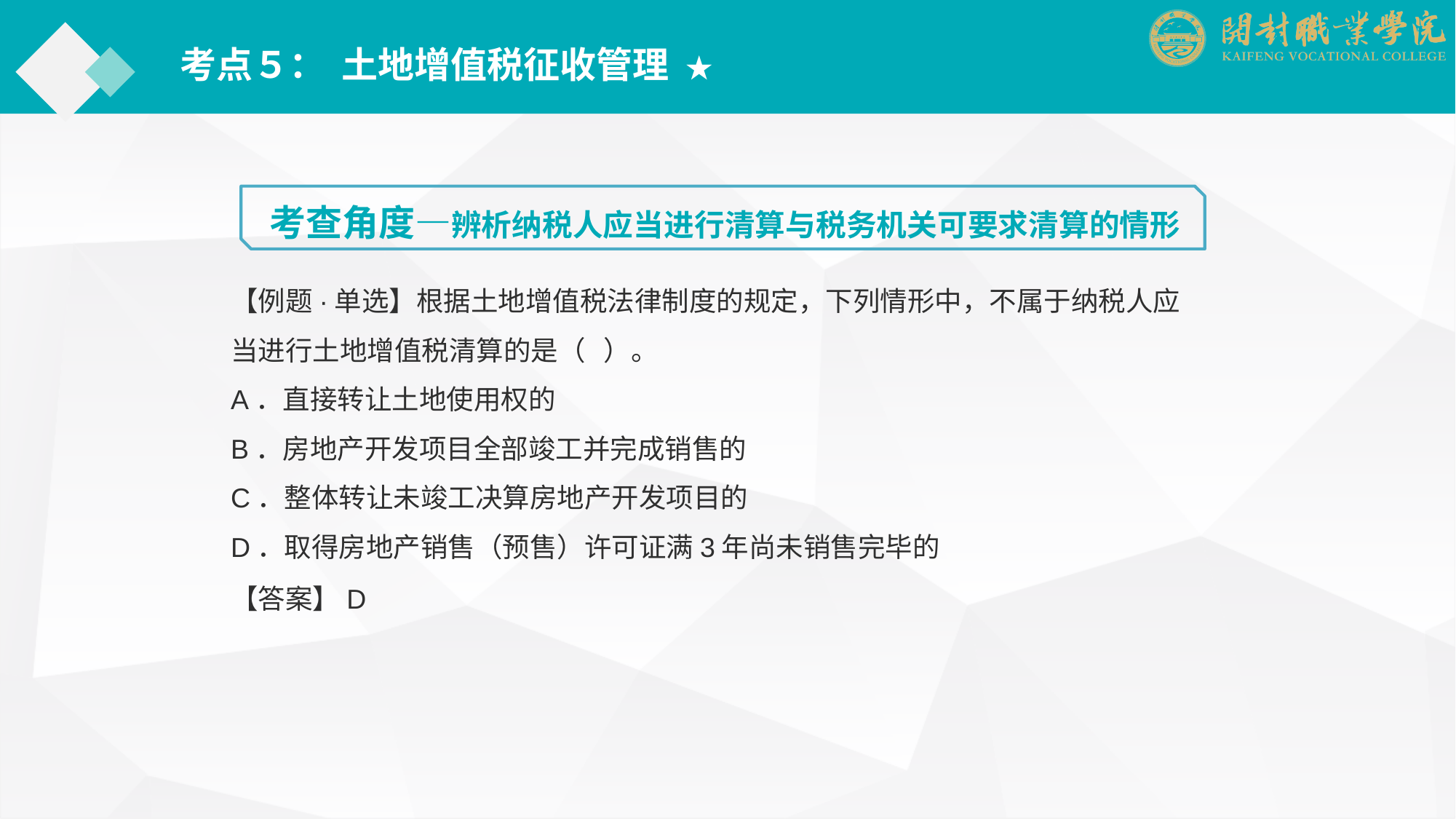

考点５：  土地增值税征收管理  ★
考查角度—辨析纳税人应当进行清算与税务机关可要求清算的情形

【例题·单选】根据土地增值税法律制度的规定，下列情形中，不属于纳税人应当进行土地增值税清算的是（   ）。
A．直接转让土地使用权的
B．房地产开发项目全部竣工并完成销售的
C．整体转让未竣工决算房地产开发项目的
D．取得房地产销售（预售）许可证满3年尚未销售完毕的
【答案】D